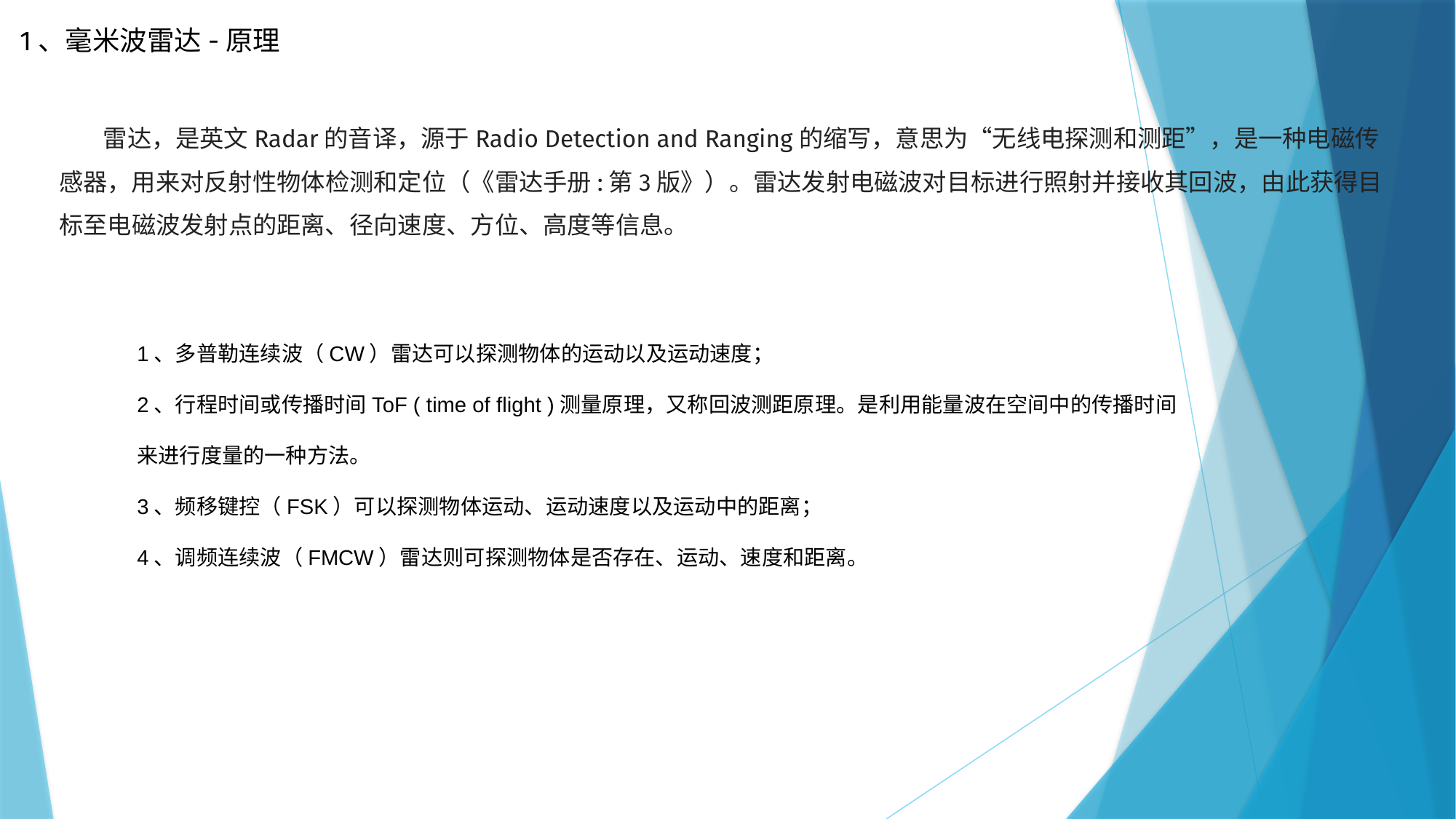

1、毫米波雷达-原理
       雷达，是英文Radar的音译，源于Radio Detection and Ranging的缩写，意思为“无线电探测和测距”，是一种电磁传感器，用来对反射性物体检测和定位（《雷达手册:第3版》）。雷达发射电磁波对目标进行照射并接收其回波，由此获得目标至电磁波发射点的距离、径向速度、方位、高度等信息。
1、多普勒连续波（CW）雷达可以探测物体的运动以及运动速度；
2、行程时间或传播时间ToF ( time of flight )测量原理，又称回波测距原理。是利用能量波在空间中的传播时间
来进行度量的一种方法。
3、频移键控（FSK）可以探测物体运动、运动速度以及运动中的距离；
4、调频连续波（FMCW）雷达则可探测物体是否存在、运动、速度和距离。